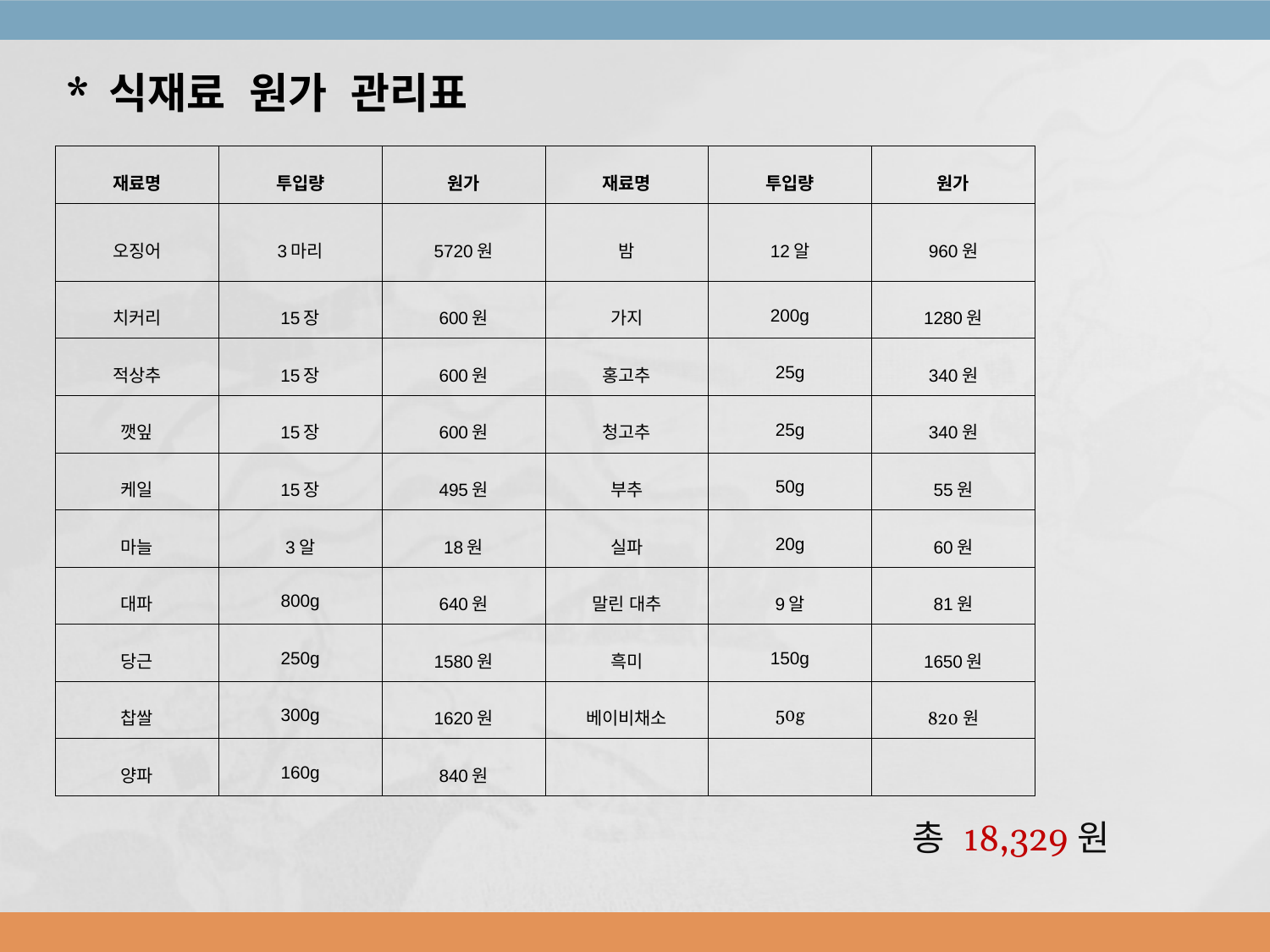

* 식재료  원가  관리표
| 재료명 | 투입량 | 원가 | 재료명 | 투입량 | 원가 |
| --- | --- | --- | --- | --- | --- |
| 오징어 | 3마리 | 5720원 | 밤 | 12알 | 960원 |
| 치커리 | 15장 | 600원 | 가지 | 200g | 1280원 |
| 적상추 | 15장 | 600원 | 홍고추 | 25g | 340원 |
| 깻잎 | 15장 | 600원 | 청고추 | 25g | 340원 |
| 케일 | 15장 | 495원 | 부추 | 50g | 55원 |
| 마늘 | 3알 | 18원 | 실파 | 20g | 60원 |
| 대파 | 800g | 640원 | 말린 대추 | 9알 | 81원 |
| 당근 | 250g | 1580원 | 흑미 | 150g | 1650원 |
| 찹쌀 | 300g | 1620원 | 베이비채소 | 50g | 820원 |
| 양파 | 160g | 840원 |  |  |  |

총 18,329원